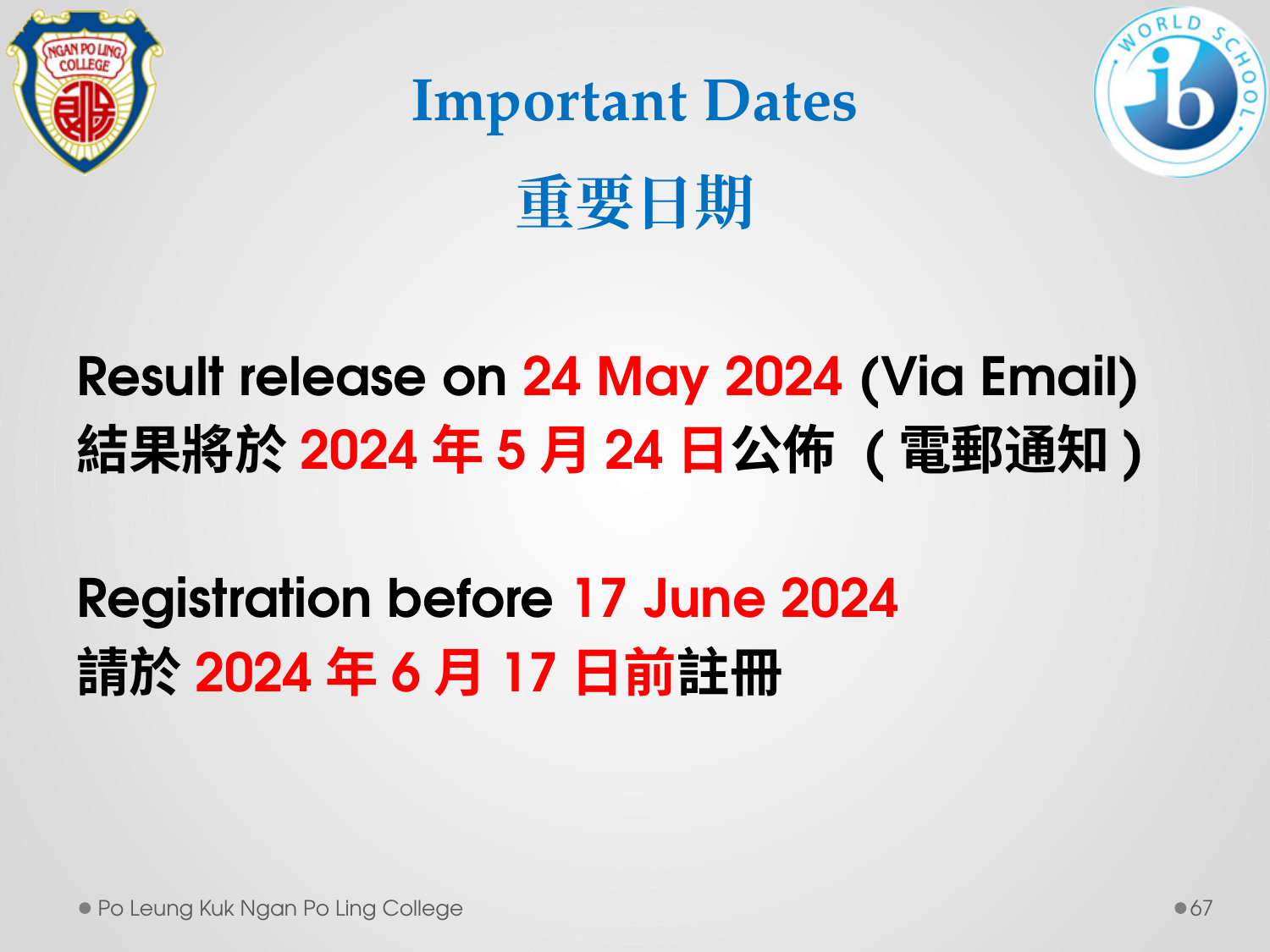

# Important Dates 重要日期

Result release on 24 May 2024 (Via Email)
結果將於2024年5月24日公佈 (電郵通知)

Registration before 17 June 2024
請於2024年6月17日前註冊
Po Leung Kuk Ngan Po Ling College
67